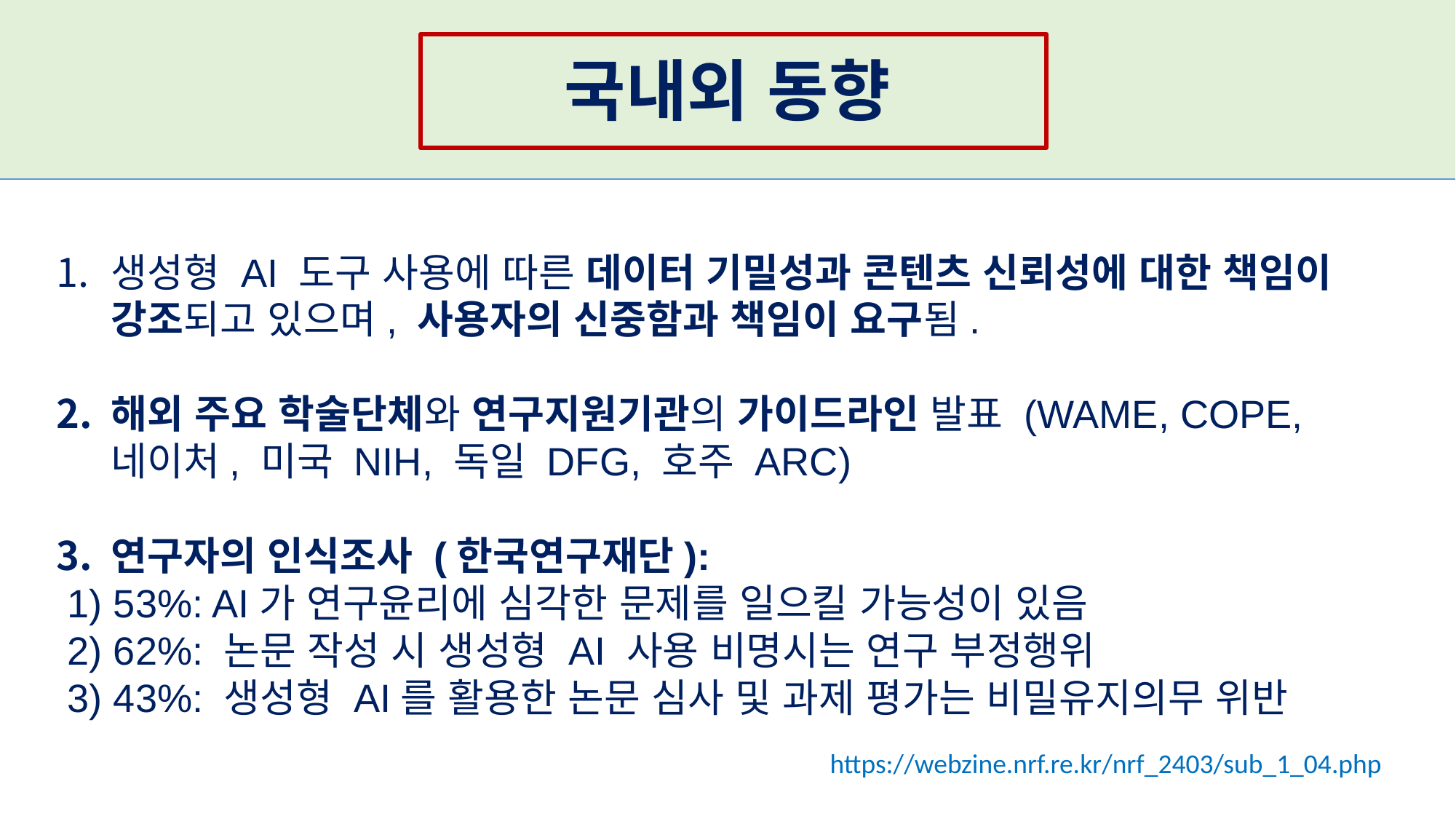

국내외 동향

생성형 AI 도구 사용에 따른 데이터 기밀성과 콘텐츠 신뢰성에 대한 책임이 강조되고 있으며, 사용자의 신중함과 책임이 요구됨.

해외 주요 학술단체와 연구지원기관의 가이드라인 발표 (WAME, COPE, 네이처, 미국 NIH, 독일 DFG, 호주 ARC)

연구자의 인식조사 (한국연구재단):
 1) 53%: AI가 연구윤리에 심각한 문제를 일으킬 가능성이 있음
 2) 62%: 논문 작성 시 생성형 AI 사용 비명시는 연구 부정행위
 3) 43%: 생성형 AI를 활용한 논문 심사 및 과제 평가는 비밀유지의무 위반
https://webzine.nrf.re.kr/nrf_2403/sub_1_04.php